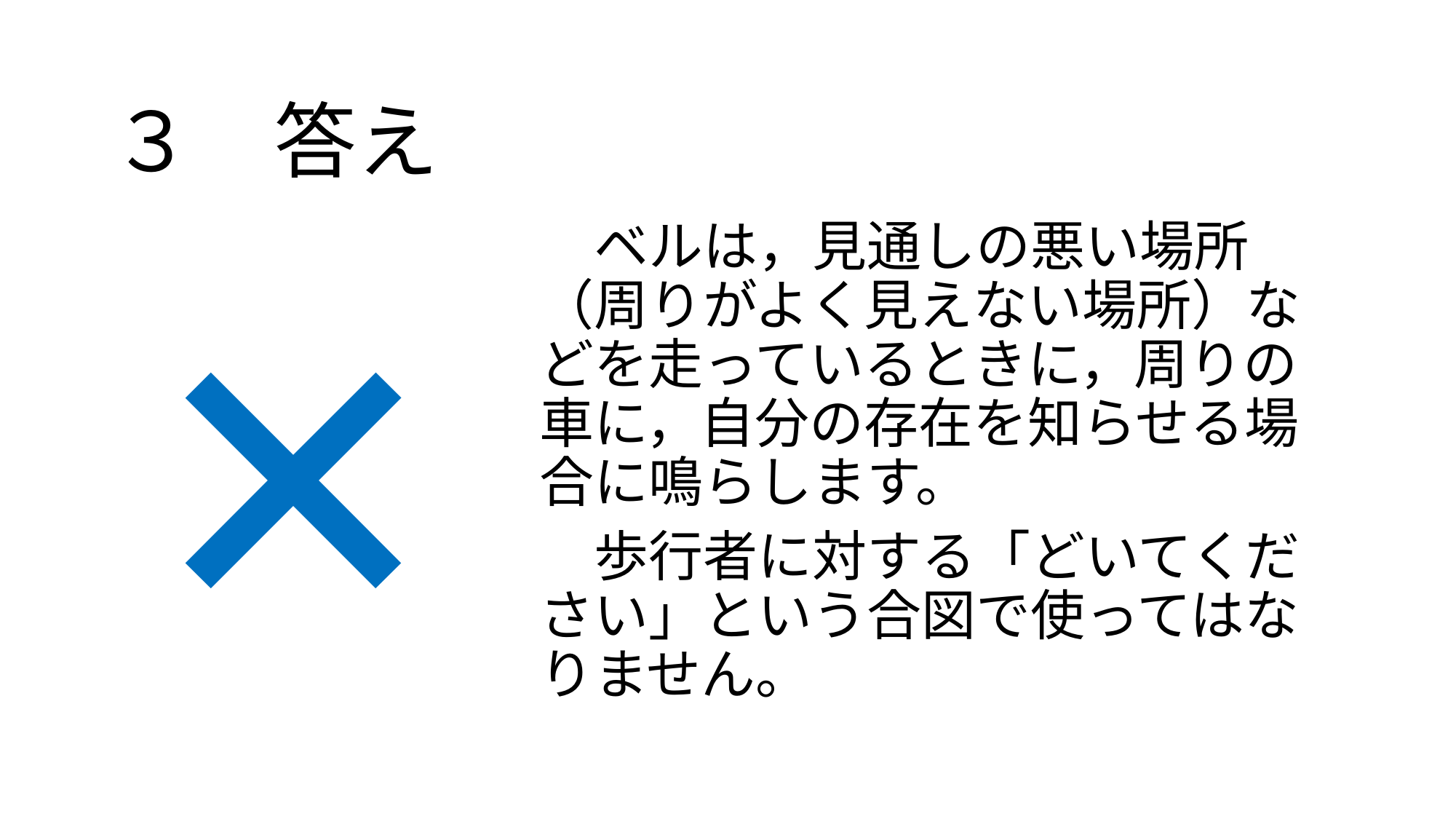

# ３　答え
　ベルは，見通しの悪い場所（周りがよく見えない場所）などを走っているときに，周りの車に，自分の存在を知らせる場合に鳴らします。
　歩行者に対する「どいてください」という合図で使ってはなりません。
✕